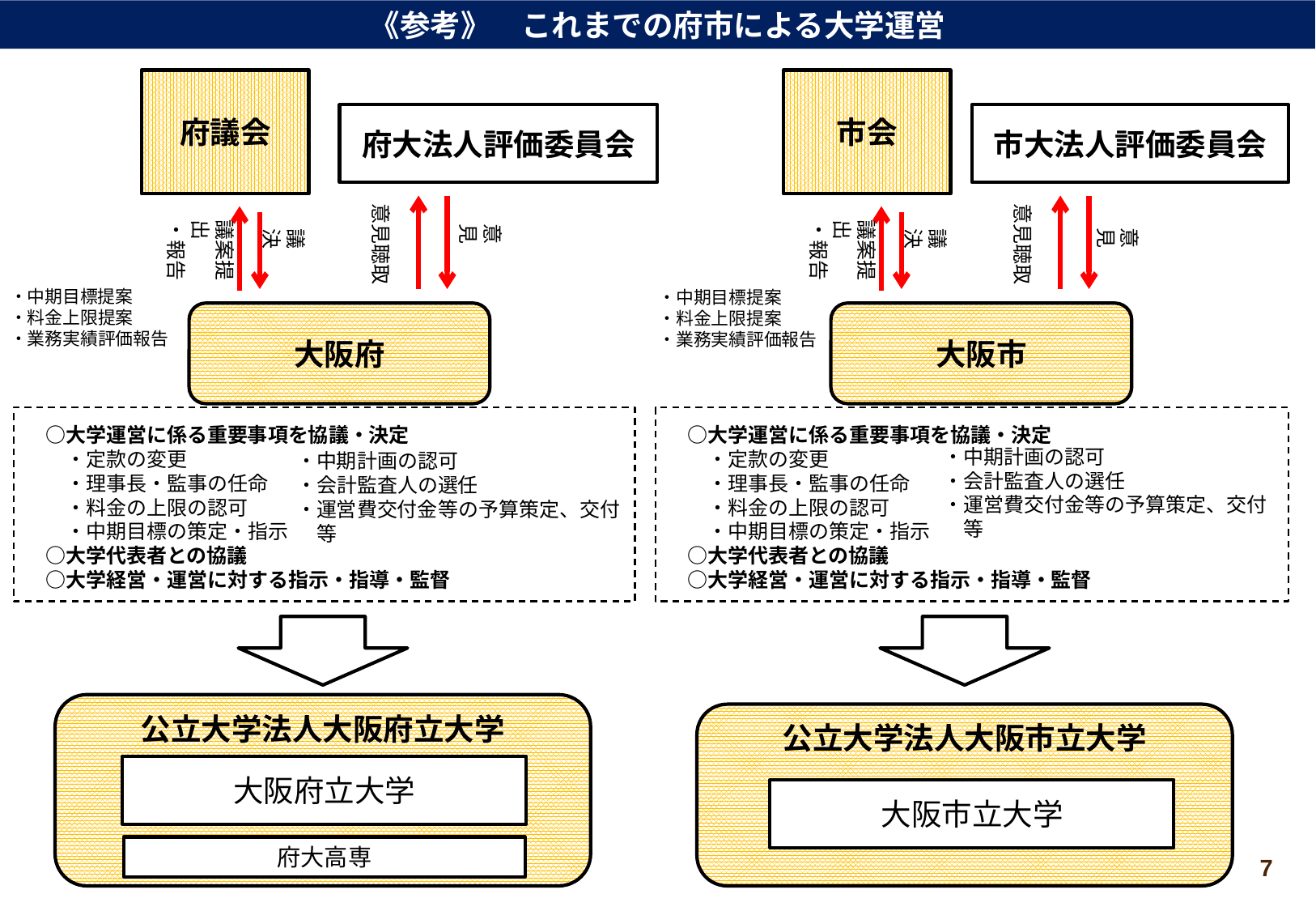

《参考》　これまでの府市による大学運営
府議会
市会
府大法人評価委員会
市大法人評価委員会
意見聴取
意見聴取
議案提出
・報告
議案提出
・報告
意見
意見
議決
議決
・中期目標提案
・料金上限提案
・業務実績評価報告
・中期目標提案
・料金上限提案
・業務実績評価報告
大阪府
大阪市
　○大学運営に係る重要事項を協議・決定
　　・定款の変更
　　・理事長・監事の任命
　　・料金の上限の認可
　　・中期目標の策定・指示
　○大学代表者との協議
　○大学経営・運営に対する指示・指導・監督
　○大学運営に係る重要事項を協議・決定
　　・定款の変更
　　・理事長・監事の任命
　　・料金の上限の認可
　　・中期目標の策定・指示
　○大学代表者との協議
　○大学経営・運営に対する指示・指導・監督
・中期計画の認可
・会計監査人の選任
・運営費交付金等の予算策定、交付
　等
・中期計画の認可
・会計監査人の選任
・運営費交付金等の予算策定、交付
　等

公立大学法人大阪府立大学

公立大学法人大阪市立大学
大阪府立大学
大阪市立大学
府大高専
7